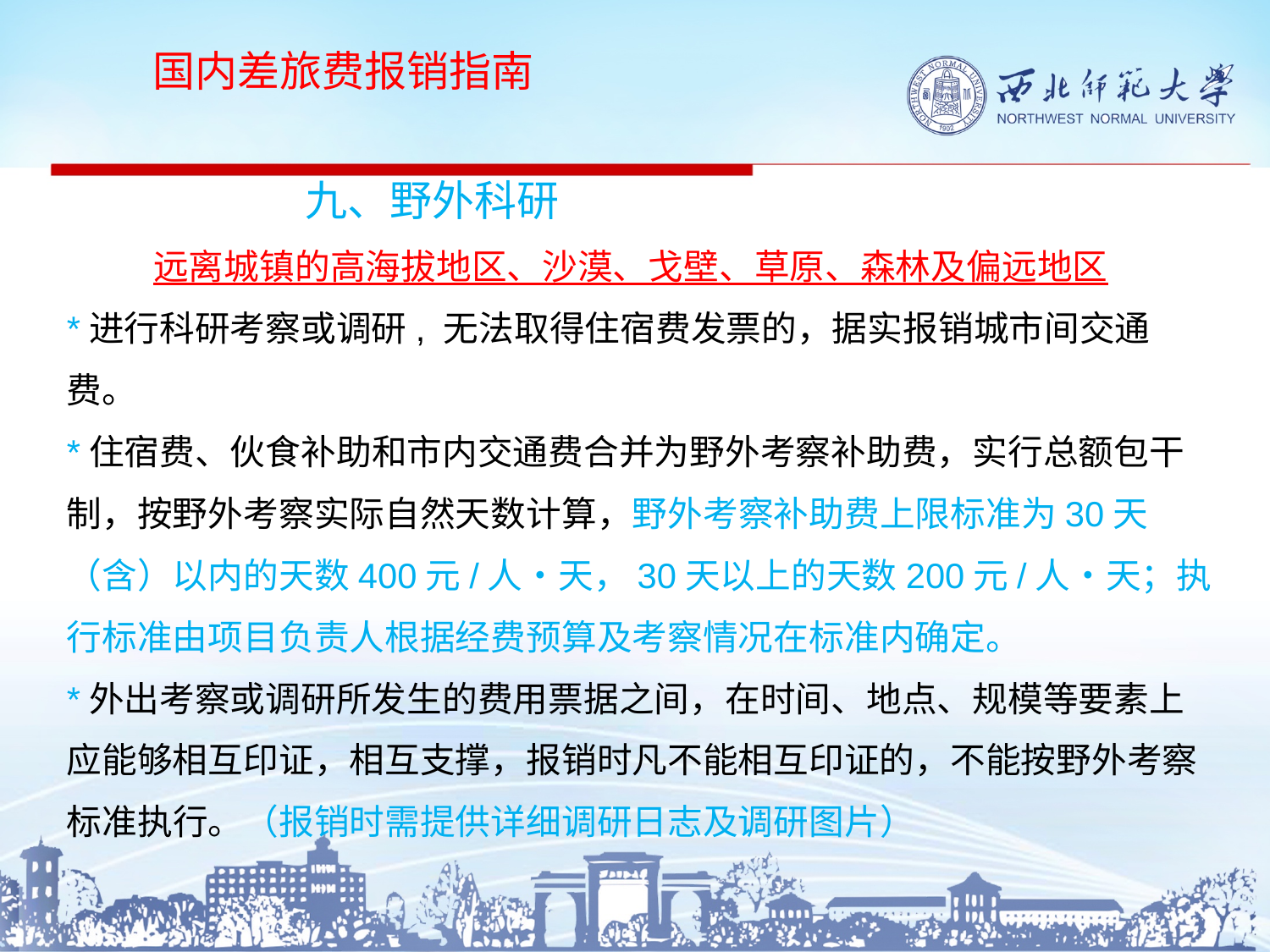

国内差旅费报销指南
                        九、野外科研
          远离城镇的高海拔地区、沙漠、戈壁、草原、森林及偏远地区
*进行科研考察或调研, 无法取得住宿费发票的，据实报销城市间交通费。
*住宿费、伙食补助和市内交通费合并为野外考察补助费，实行总额包干制，按野外考察实际自然天数计算，野外考察补助费上限标准为30天（含）以内的天数400元/人•天，30天以上的天数200元/人•天；执行标准由项目负责人根据经费预算及考察情况在标准内确定。
*外出考察或调研所发生的费用票据之间，在时间、地点、规模等要素上应能够相互印证，相互支撑，报销时凡不能相互印证的，不能按野外考察标准执行。（报销时需提供详细调研日志及调研图片）